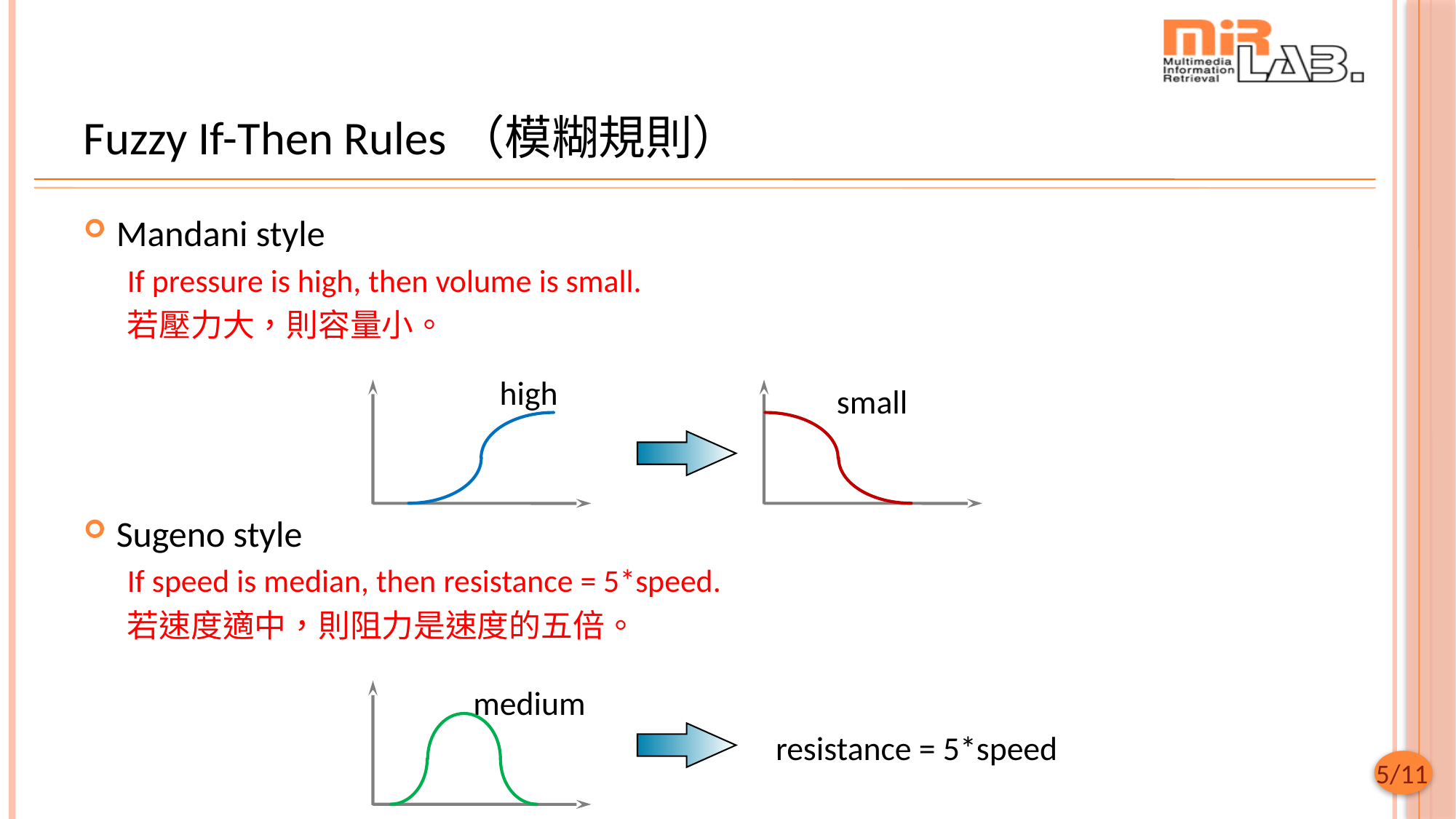

# Fuzzy If-Then Rules（模糊規則）
Mandani style
If pressure is high, then volume is small.
若壓力大，則容量小。

Sugeno style
If speed is median, then resistance = 5*speed.
若速度適中，則阻力是速度的五倍。
high

small

medium

resistance = 5*speed